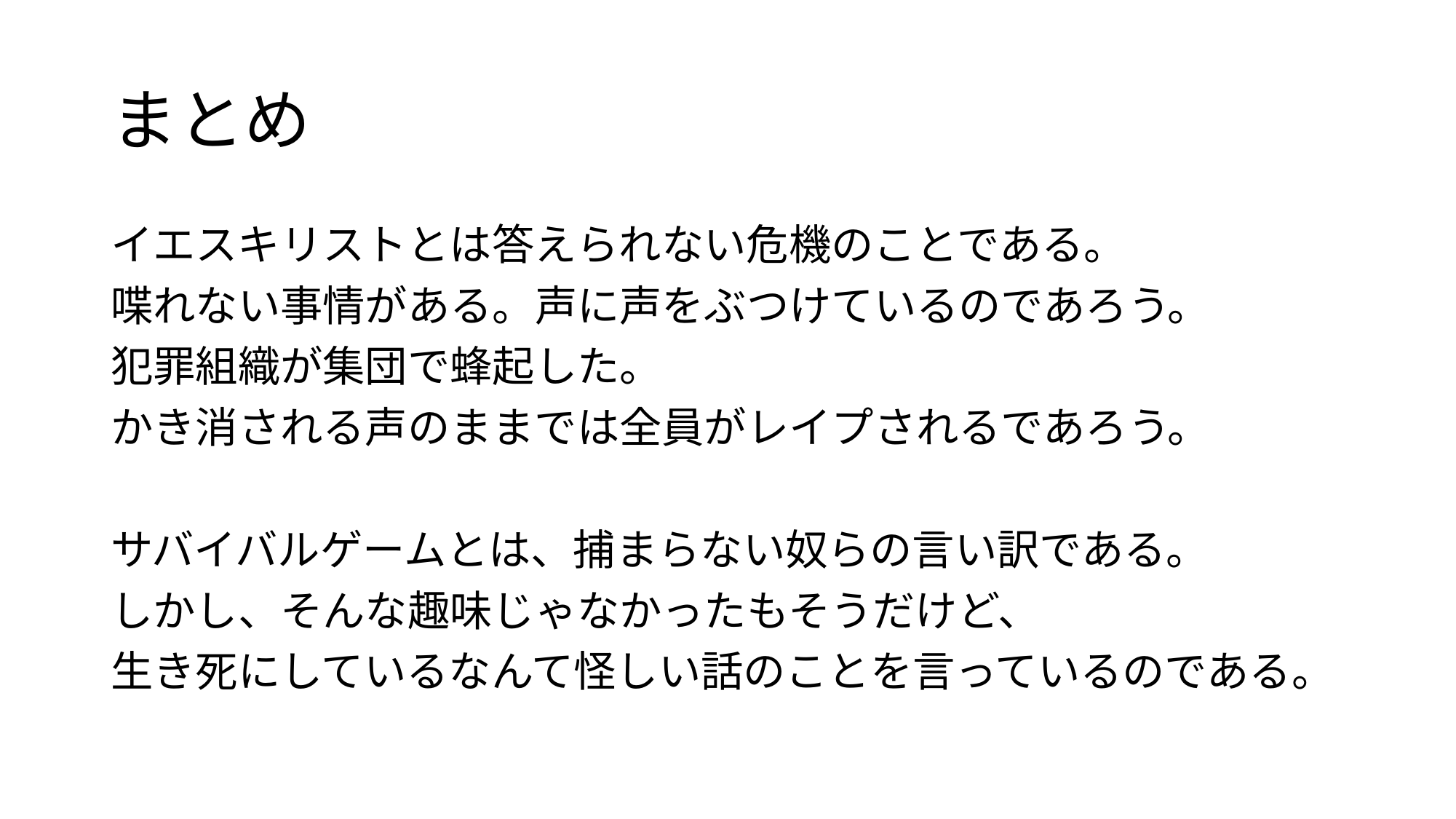

# まとめ
イエスキリストとは答えられない危機のことである。
喋れない事情がある。声に声をぶつけているのであろう。
犯罪組織が集団で蜂起した。
かき消される声のままでは全員がレイプされるであろう。

サバイバルゲームとは、捕まらない奴らの言い訳である。
しかし、そんな趣味じゃなかったもそうだけど、
生き死にしているなんて怪しい話のことを言っているのである。